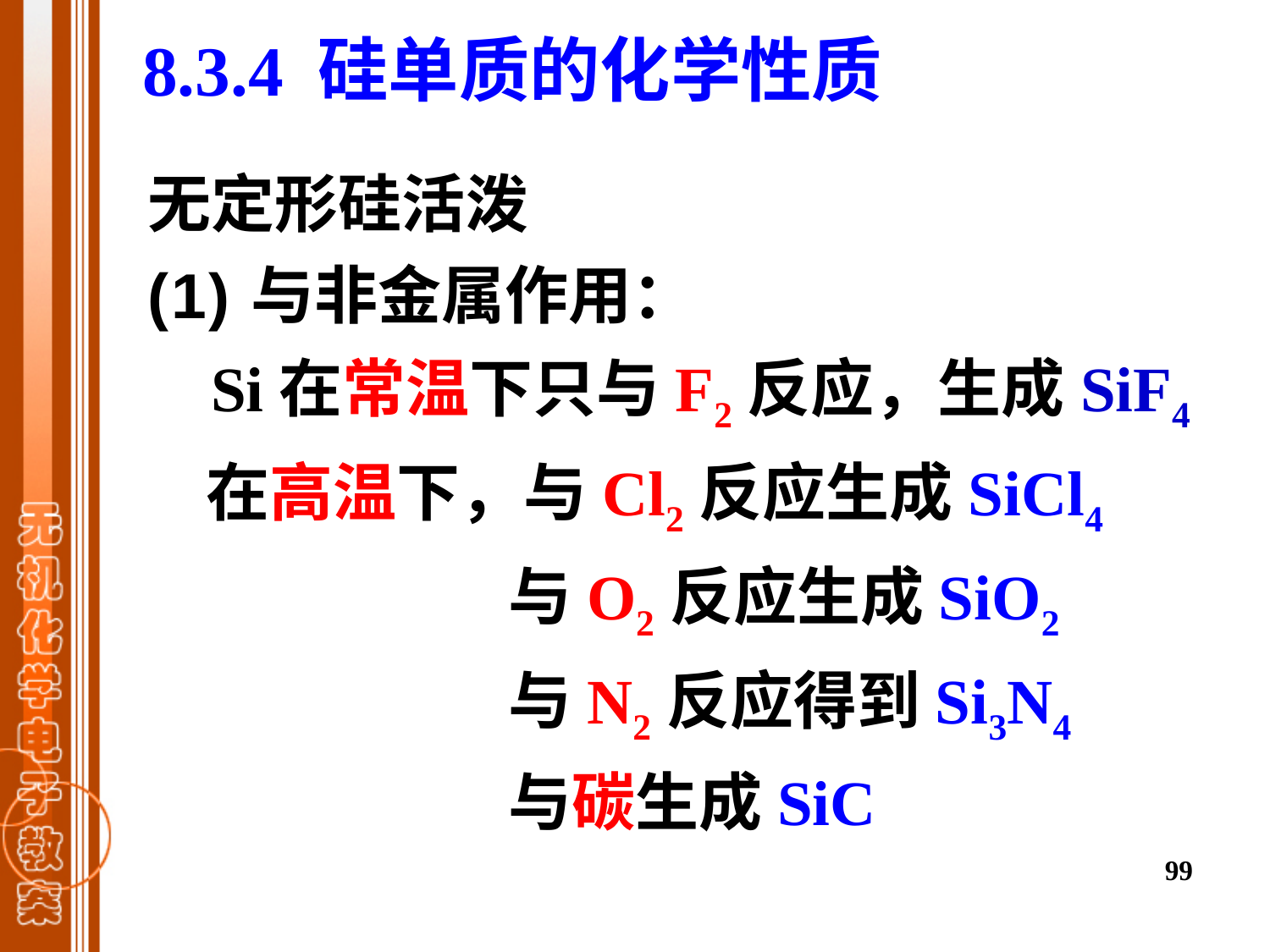

8.3.4 硅单质的化学性质
无定形硅活泼
与非金属作用：
    Si在常温下只与F2反应，生成SiF4
   在高温下，与Cl2反应生成SiCl4
                        与O2反应生成SiO2
                        与N2反应得到Si3N4
                        与碳生成SiC
99